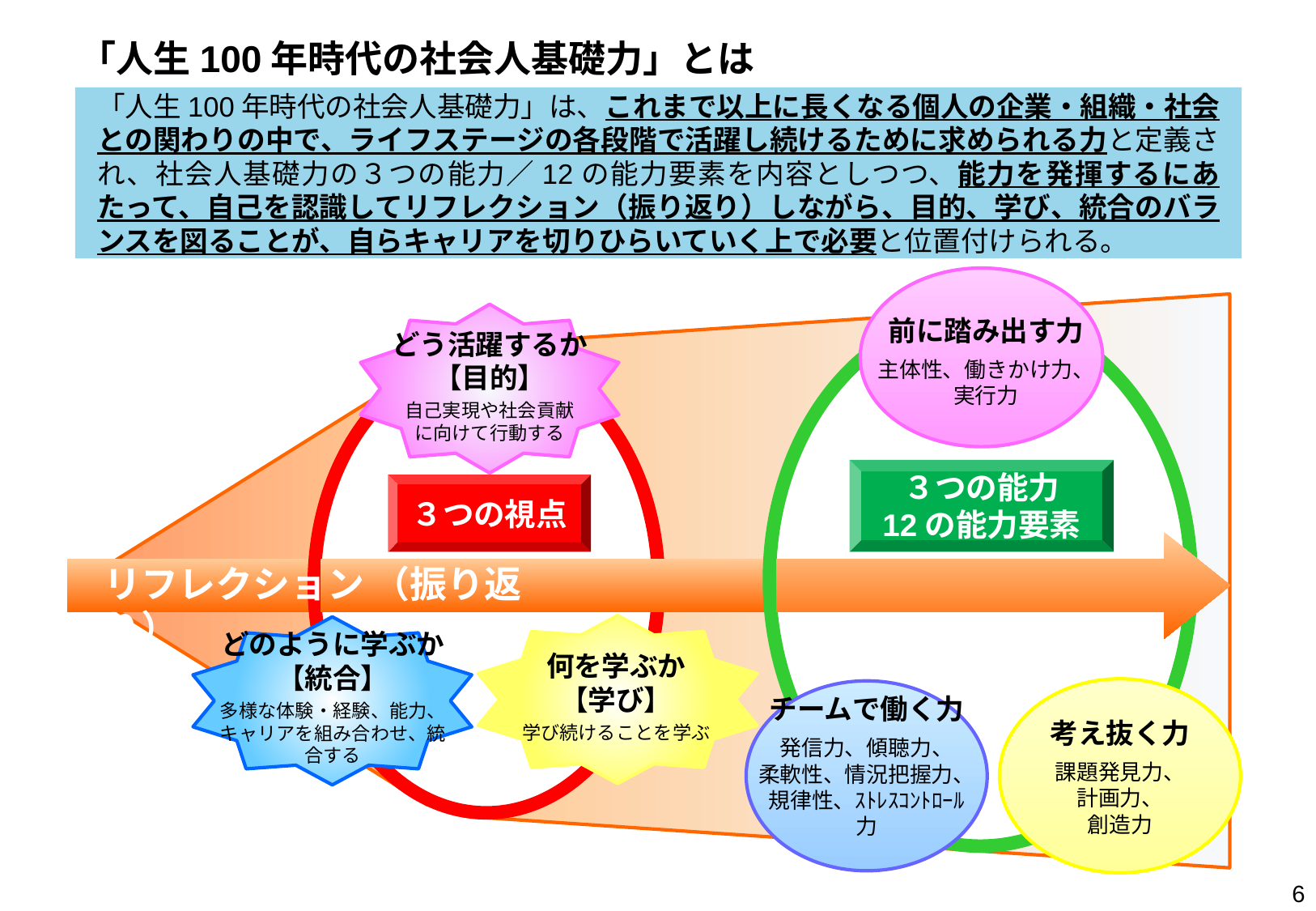

「人生100年時代の社会人基礎力」とは
「人生100年時代の社会人基礎力」は、これまで以上に長くなる個人の企業・組織・社会との関わりの中で、ライフステージの各段階で活躍し続けるために求められる力と定義され、社会人基礎力の３つの能力／12の能力要素を内容としつつ、能力を発揮するにあたって、自己を認識してリフレクション（振り返り）しながら、目的、学び、統合のバランスを図ることが、自らキャリアを切りひらいていく上で必要と位置付けられる。

前に踏み出す力
主体性、働きかけ力、
実行力

どう活躍するか
【目的】
自己実現や社会貢献
に向けて行動する

３つの能力
12の能力要素
３つの視点

リフレクション （振り返り）

どのように学ぶか
【統合】
多様な体験・経験、能力、キャリアを組み合わせ、統合する
何を学ぶか
【学び】
学び続けることを学ぶ

考え抜く力
課題発見力、
計画力、
創造力

チームで働く力
発信力、傾聴力、
柔軟性、情況把握力、
規律性、ｽﾄﾚｽｺﾝﾄﾛｰﾙ力
6